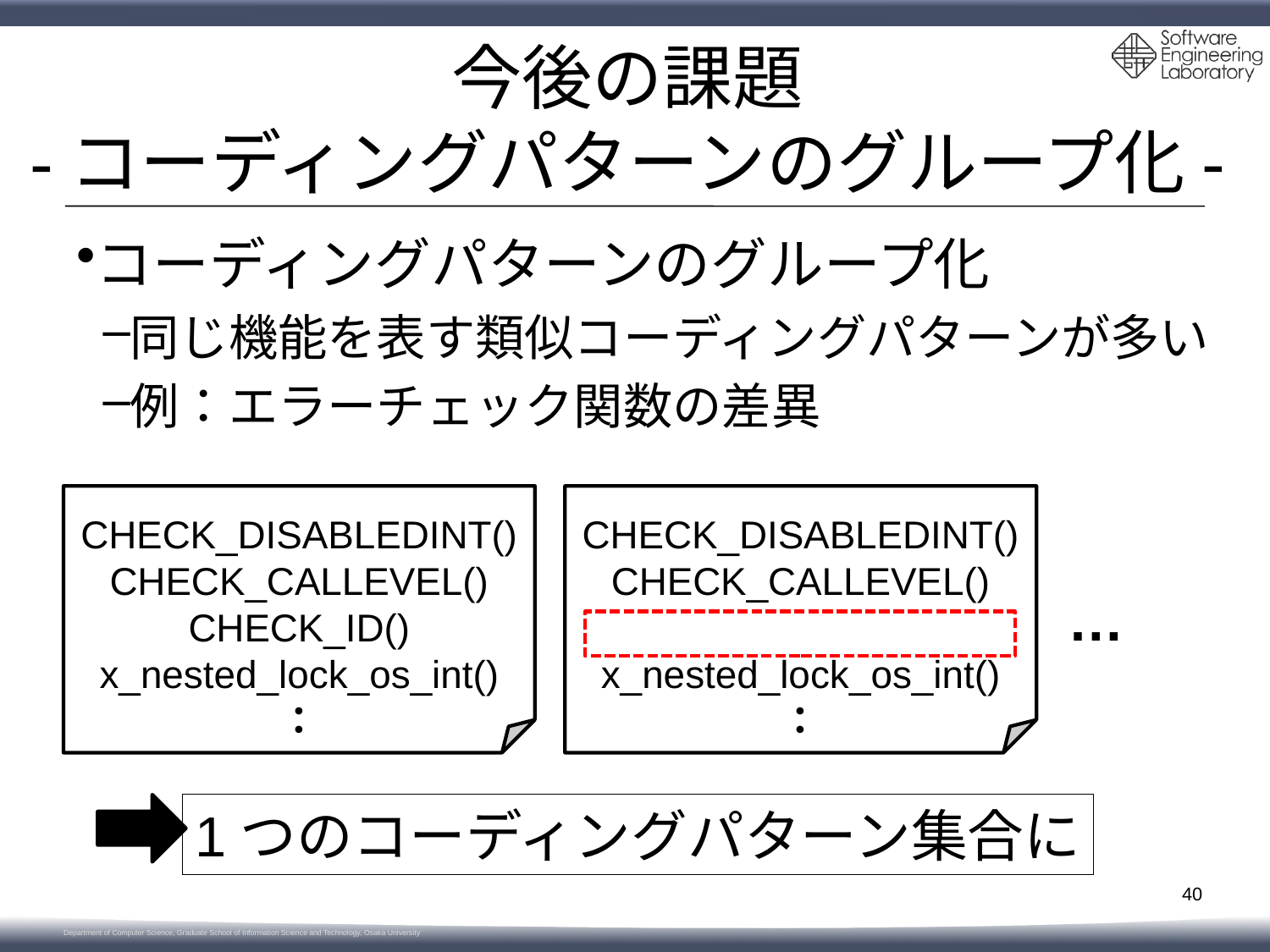

# 今後の課題 -コーディングパターンのグループ化-
コーディングパターンのグループ化
同じ機能を表す類似コーディングパターンが多い
例：エラーチェック関数の差異

CHECK_DISABLEDINT()
CHECK_CALLEVEL()
CHECK_ID()
x_nested_lock_os_int()
：

CHECK_DISABLEDINT()
CHECK_CALLEVEL()

x_nested_lock_os_int()
：
…

1つのコーディングパターン集合に
40